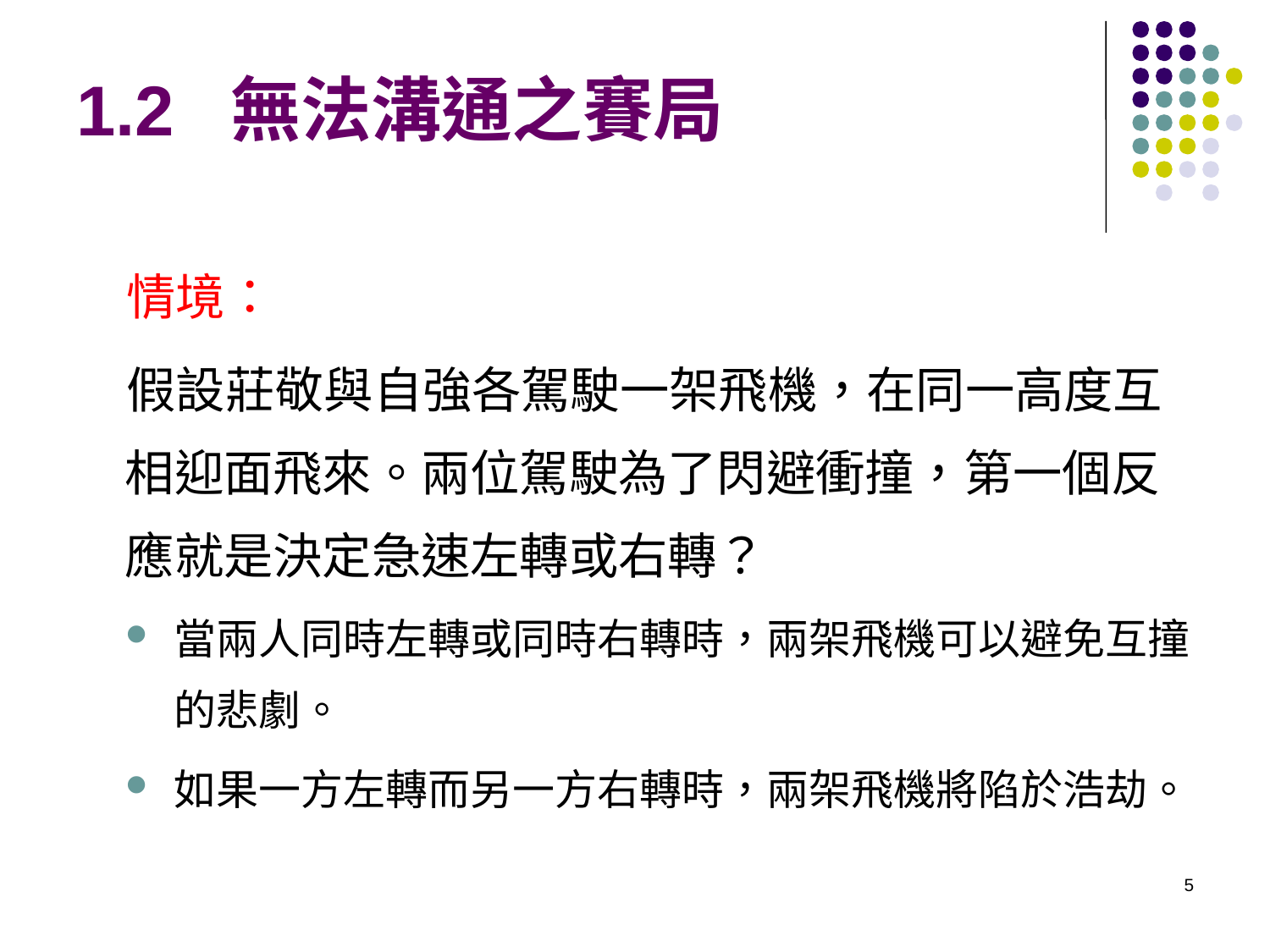

# 1.2  無法溝通之賽局
情境：
假設莊敬與自強各駕駛一架飛機，在同一高度互相迎面飛來。兩位駕駛為了閃避衝撞，第一個反應就是決定急速左轉或右轉？
當兩人同時左轉或同時右轉時，兩架飛機可以避免互撞的悲劇。
如果一方左轉而另一方右轉時，兩架飛機將陷於浩劫。
5